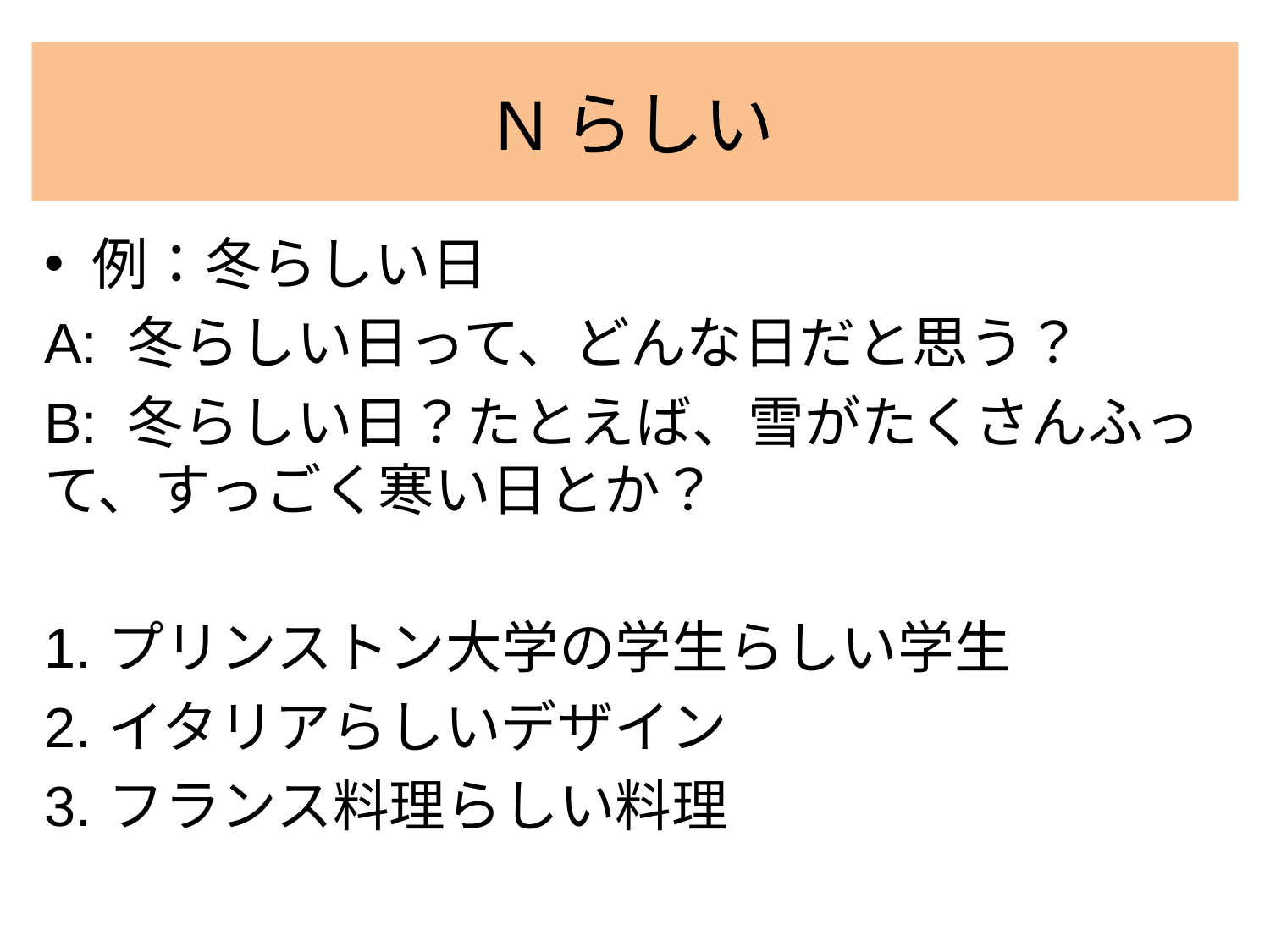

# Nらしい
例：冬らしい日
A: 冬らしい日って、どんな日だと思う？
B: 冬らしい日？たとえば、雪がたくさんふって、すっごく寒い日とか？

プリンストン大学の学生らしい学生
イタリアらしいデザイン
フランス料理らしい料理